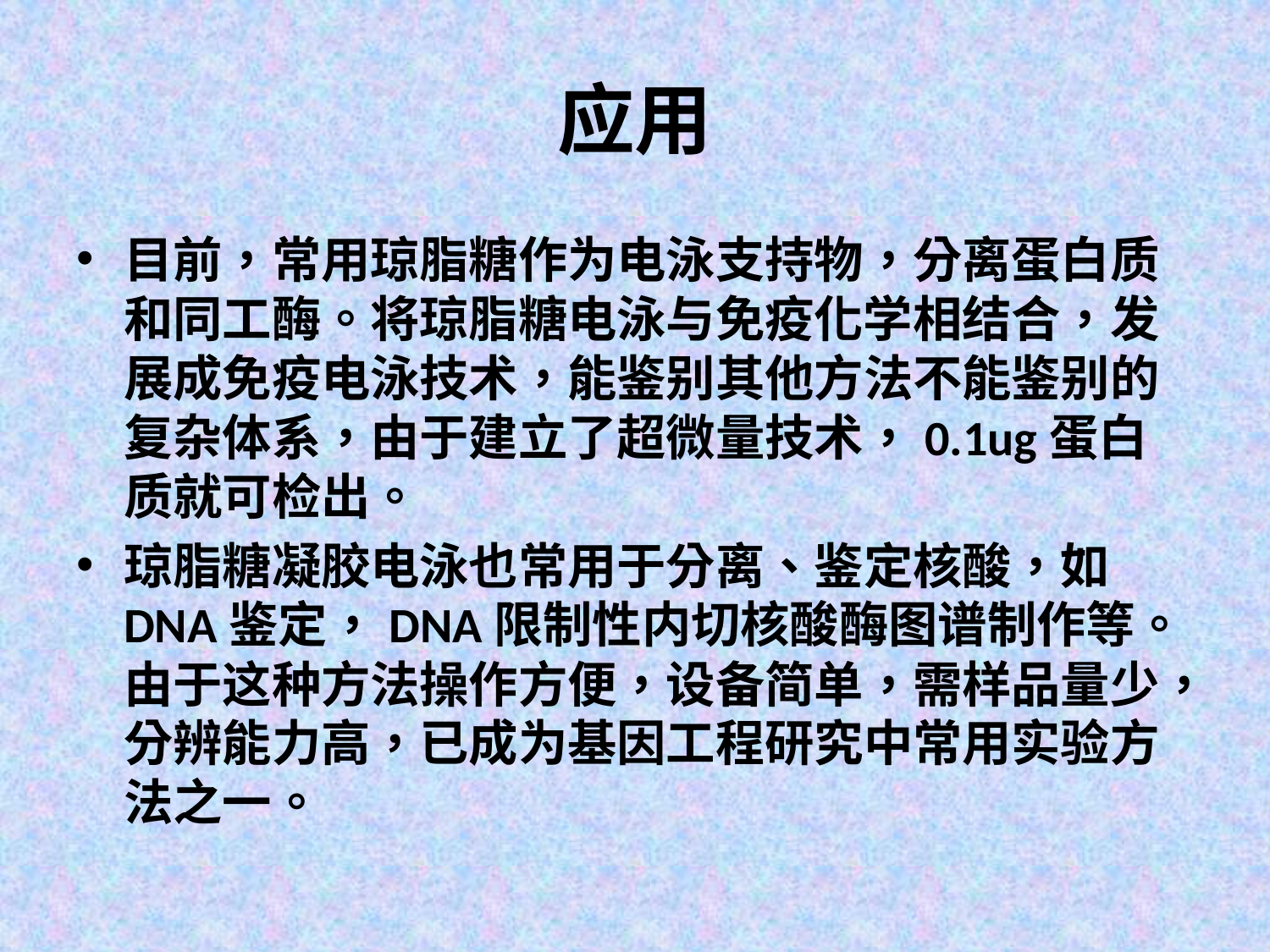

# 应用
目前，常用琼脂糖作为电泳支持物，分离蛋白质和同工酶。将琼脂糖电泳与免疫化学相结合，发展成免疫电泳技术，能鉴别其他方法不能鉴别的复杂体系，由于建立了超微量技术，0.1ug蛋白质就可检出。
琼脂糖凝胶电泳也常用于分离、鉴定核酸，如DNA鉴定，DNA限制性内切核酸酶图谱制作等。由于这种方法操作方便，设备简单，需样品量少，分辨能力高，已成为基因工程研究中常用实验方法之一。